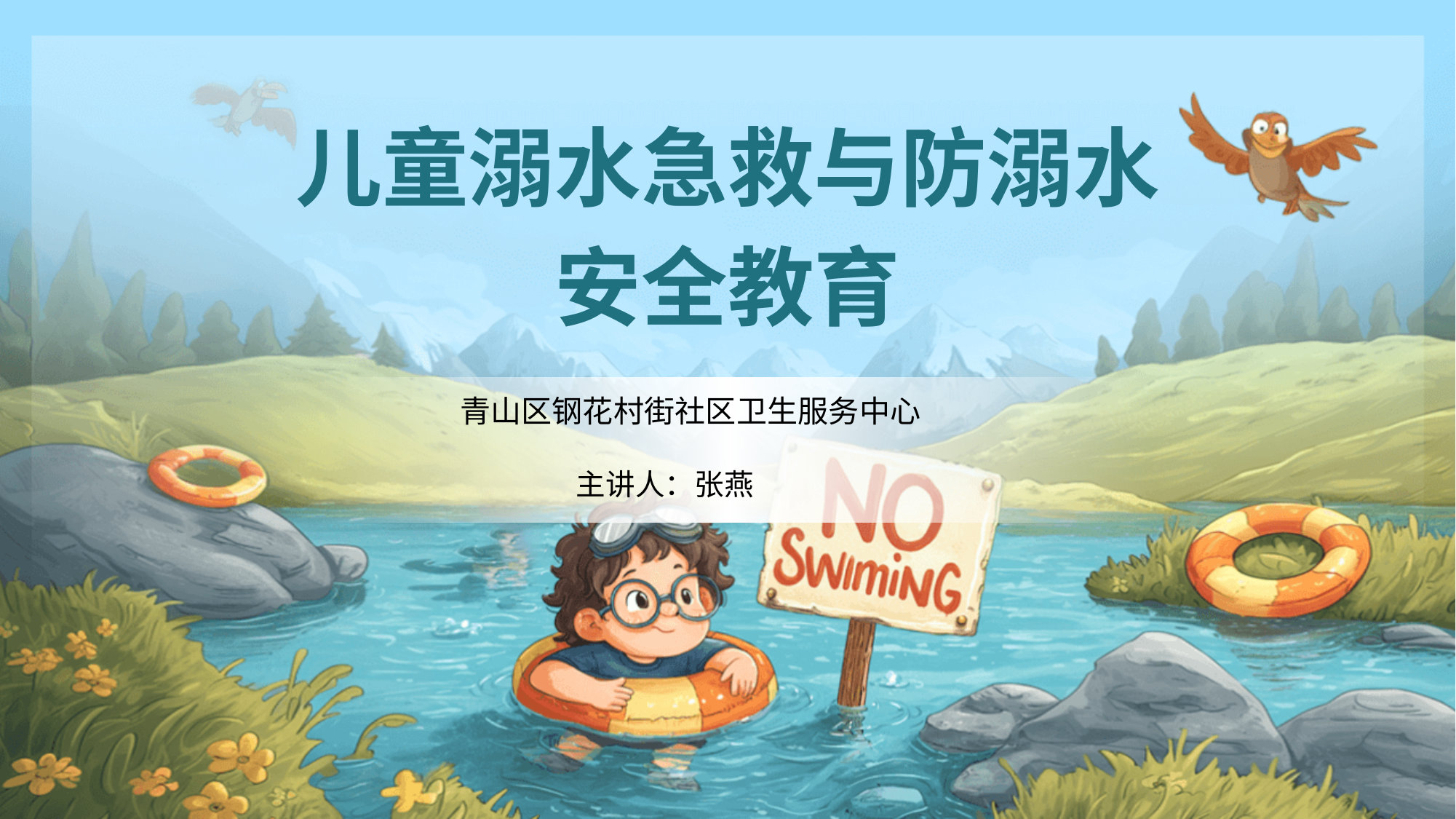

儿童溺水急救与防溺水安全教育

青山区钢花村街社区卫生服务中心
主讲人：张燕